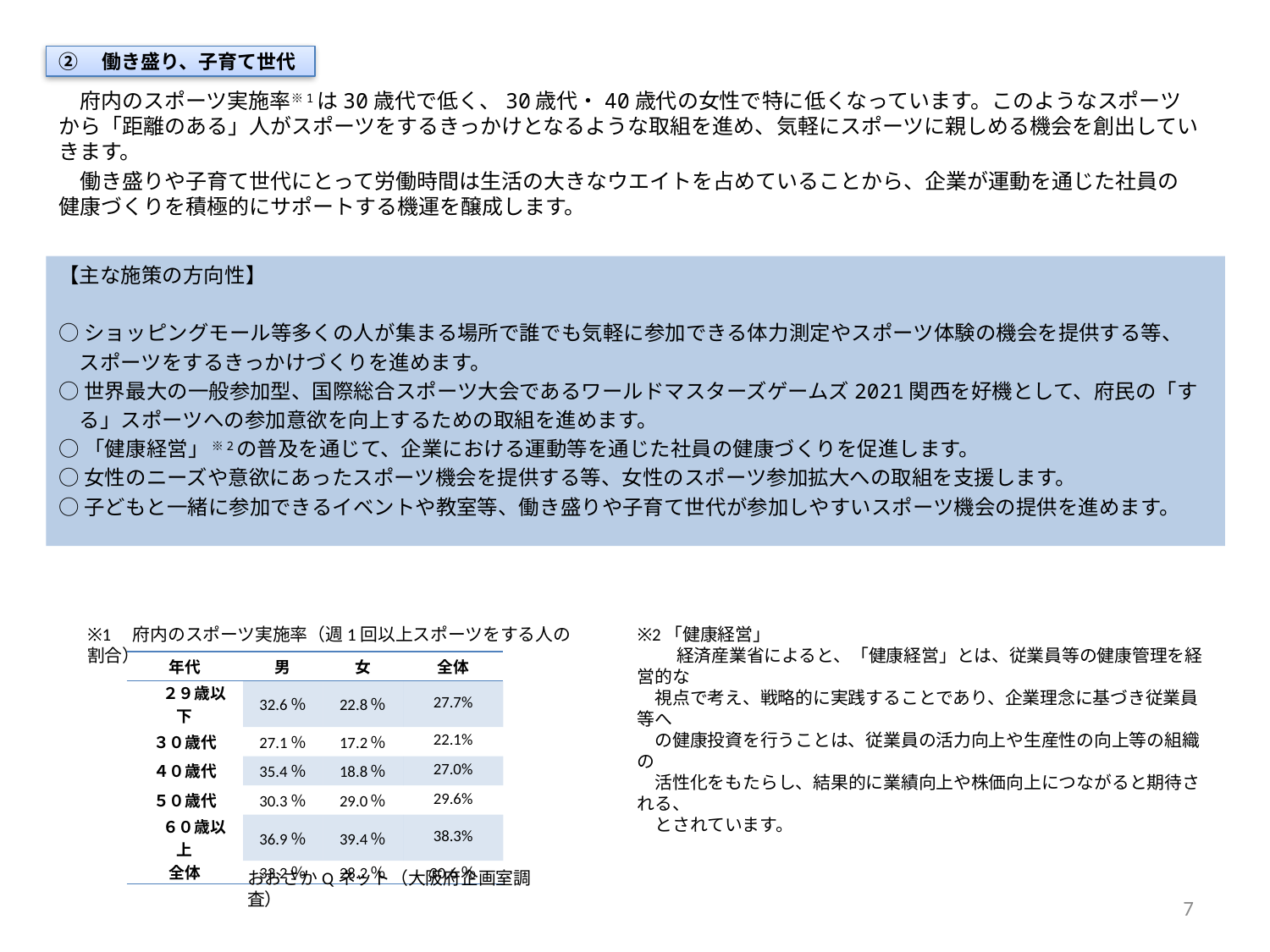

②　働き盛り、子育て世代
　府内のスポーツ実施率※1は30歳代で低く、30歳代・40歳代の女性で特に低くなっています。このようなスポーツから「距離のある」人がスポーツをするきっかけとなるような取組を進め、気軽にスポーツに親しめる機会を創出していきます。
　働き盛りや子育て世代にとって労働時間は生活の大きなウエイトを占めていることから、企業が運動を通じた社員の健康づくりを積極的にサポートする機運を醸成します。
【主な施策の方向性】

○ショッピングモール等多くの人が集まる場所で誰でも気軽に参加できる体力測定やスポーツ体験の機会を提供する等、
　スポーツをするきっかけづくりを進めます。
○世界最大の一般参加型、国際総合スポーツ大会であるワールドマスターズゲームズ2021関西を好機として、府民の「す
　る」スポーツへの参加意欲を向上するための取組を進めます。
○「健康経営」 ※2の普及を通じて、企業における運動等を通じた社員の健康づくりを促進します。
○女性のニーズや意欲にあったスポーツ機会を提供する等、女性のスポーツ参加拡大への取組を支援します。
○子どもと一緒に参加できるイベントや教室等、働き盛りや子育て世代が参加しやすいスポーツ機会の提供を進めます。
※1　府内のスポーツ実施率（週1回以上スポーツをする人の割合）
※2「健康経営」
　　 経済産業省によると、「健康経営」とは、従業員等の健康管理を経営的な
　視点で考え、戦略的に実践することであり、企業理念に基づき従業員等へ
　の健康投資を行うことは、従業員の活力向上や生産性の向上等の組織の
　活性化をもたらし、結果的に業績向上や株価向上につながると期待される、
　とされています。
| 年代 | 男 | 女 | 全体 |
| --- | --- | --- | --- |
| ２９歳以下 | 32.6％ | 22.8％ | 27.7% |
| ３０歳代 | 27.1％ | 17.2％ | 22.1% |
| ４０歳代 | 35.4％ | 18.8％ | 27.0% |
| ５０歳代 | 30.3％ | 29.0％ | 29.6% |
| ６０歳以上 | 36.9％ | 39.4％ | 38.3% |
| 全体 | 33.2％ | 28.2％ | 30.6％ |
おおさかQネット（大阪府企画室調査）
7